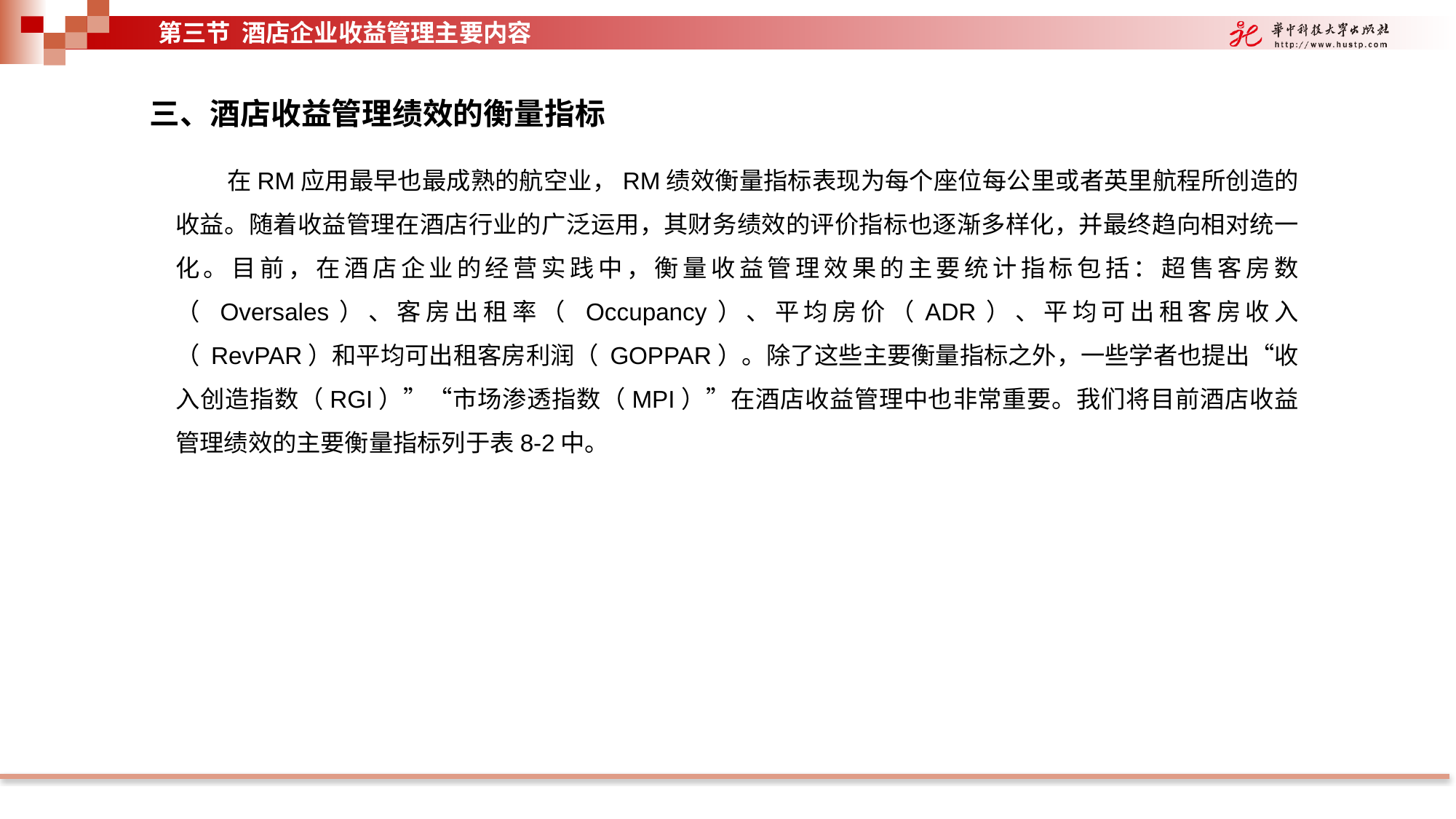

第三节  酒店企业收益管理主要内容
三、酒店收益管理绩效的衡量指标
在RM应用最早也最成熟的航空业，RM绩效衡量指标表现为每个座位每公里或者英里航程所创造的收益。随着收益管理在酒店行业的广泛运用，其财务绩效的评价指标也逐渐多样化，并最终趋向相对统一化。目前，在酒店企业的经营实践中，衡量收益管理效果的主要统计指标包括：超售客房数（ Oversales）、客房出租率（ Occupancy）、平均房价（ADR）、平均可出租客房收入（ RevPAR）和平均可出租客房利润（ GOPPAR）。除了这些主要衡量指标之外，一些学者也提出“收入创造指数（RGI）”“市场渗透指数（MPI）”在酒店收益管理中也非常重要。我们将目前酒店收益管理绩效的主要衡量指标列于表8-2中。